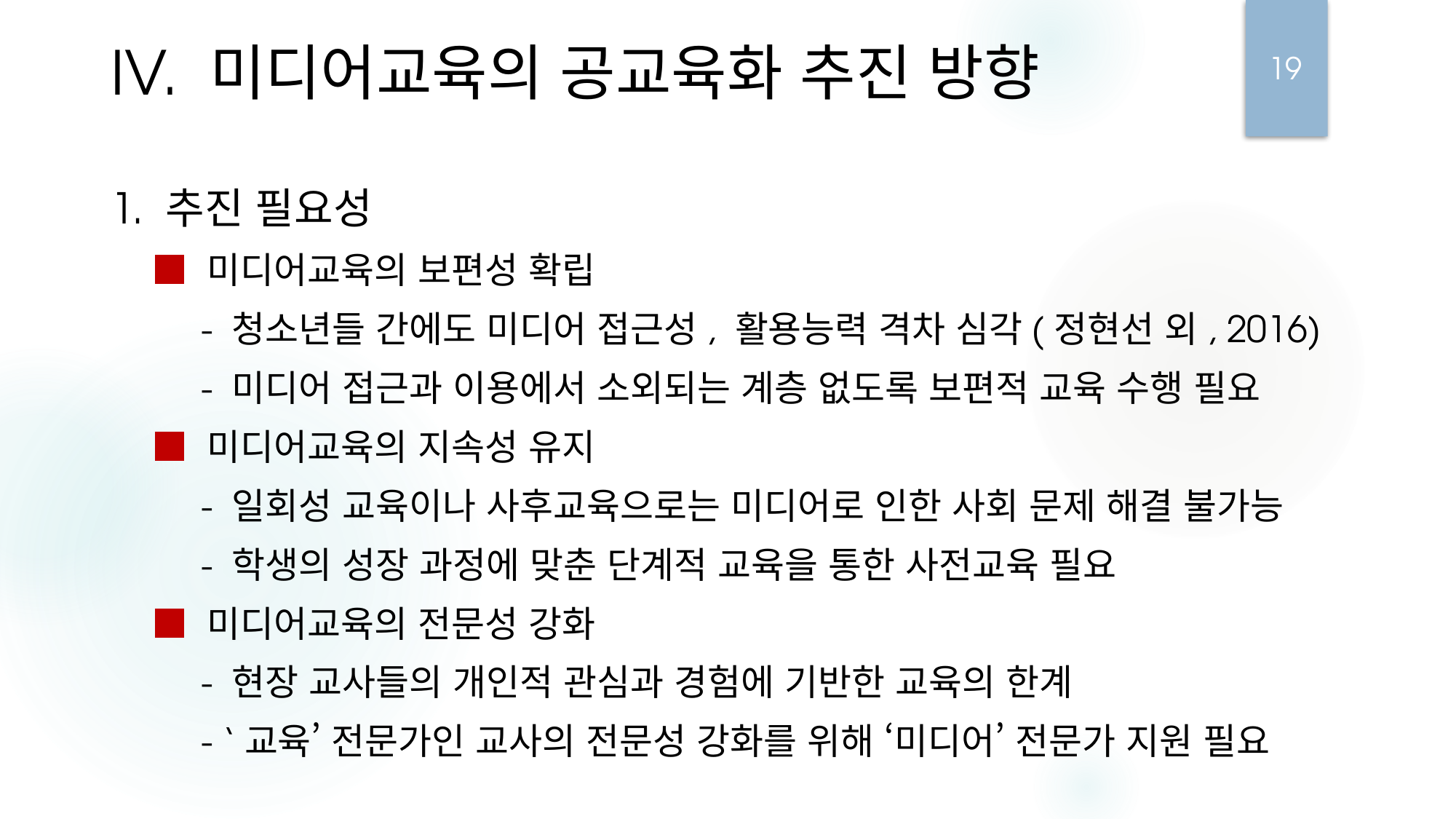

IV. 미디어교육의 공교육화 추진 방향

1. 추진 필요성
    ■ 미디어교육의 보편성 확립
         - 청소년들 간에도 미디어 접근성, 활용능력 격차 심각(정현선 외, 2016)
         - 미디어 접근과 이용에서 소외되는 계층 없도록 보편적 교육 수행 필요
    ■ 미디어교육의 지속성 유지
         - 일회성 교육이나 사후교육으로는 미디어로 인한 사회 문제 해결 불가능
         - 학생의 성장 과정에 맞춘 단계적 교육을 통한 사전교육 필요
    ■ 미디어교육의 전문성 강화
         - 현장 교사들의 개인적 관심과 경험에 기반한 교육의 한계
         - ‘교육’ 전문가인 교사의 전문성 강화를 위해 ‘미디어’ 전문가 지원 필요
19